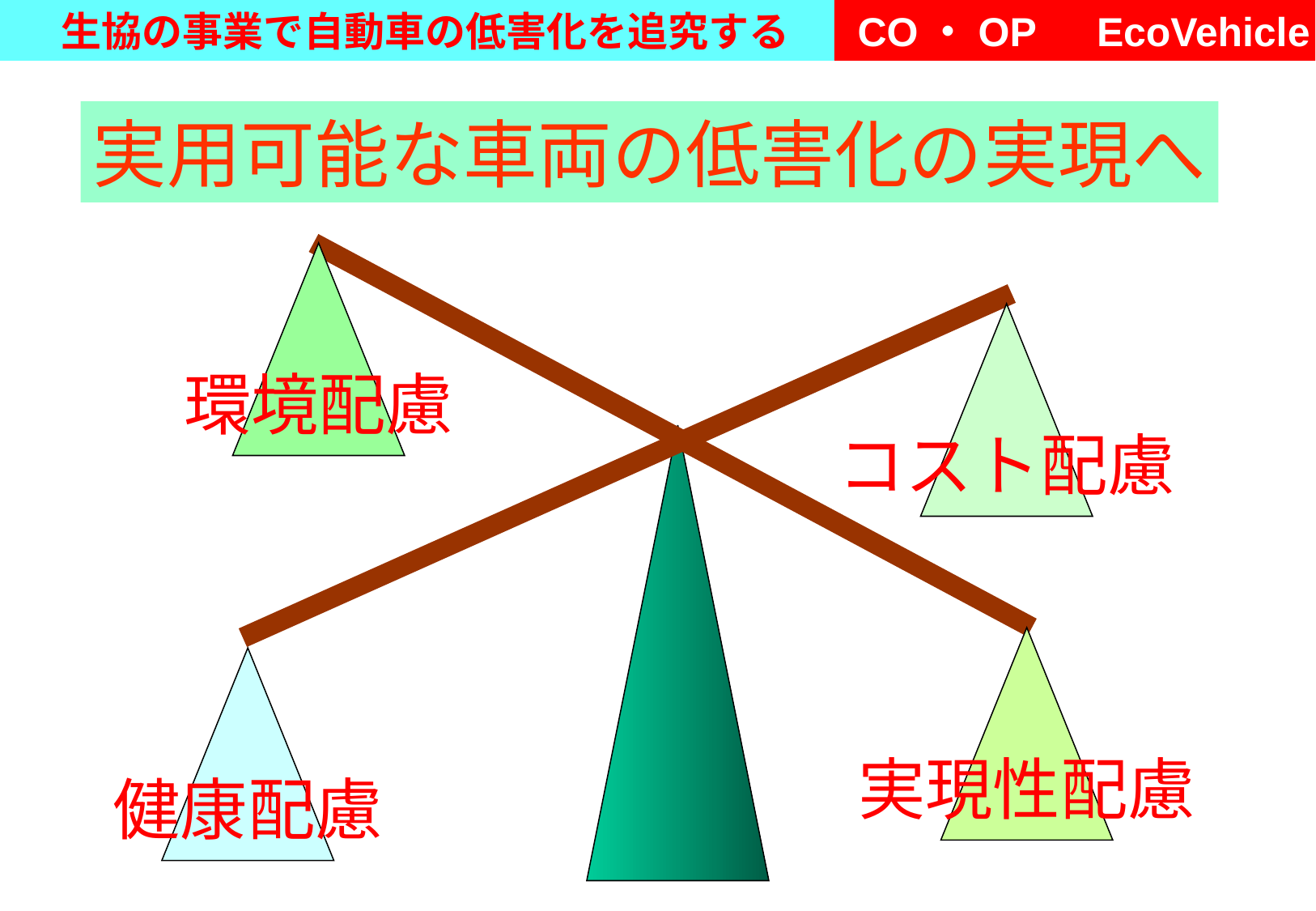

実用可能な車両の低害化の実現へ
環境配慮

実現性配慮

コスト配慮
健康配慮